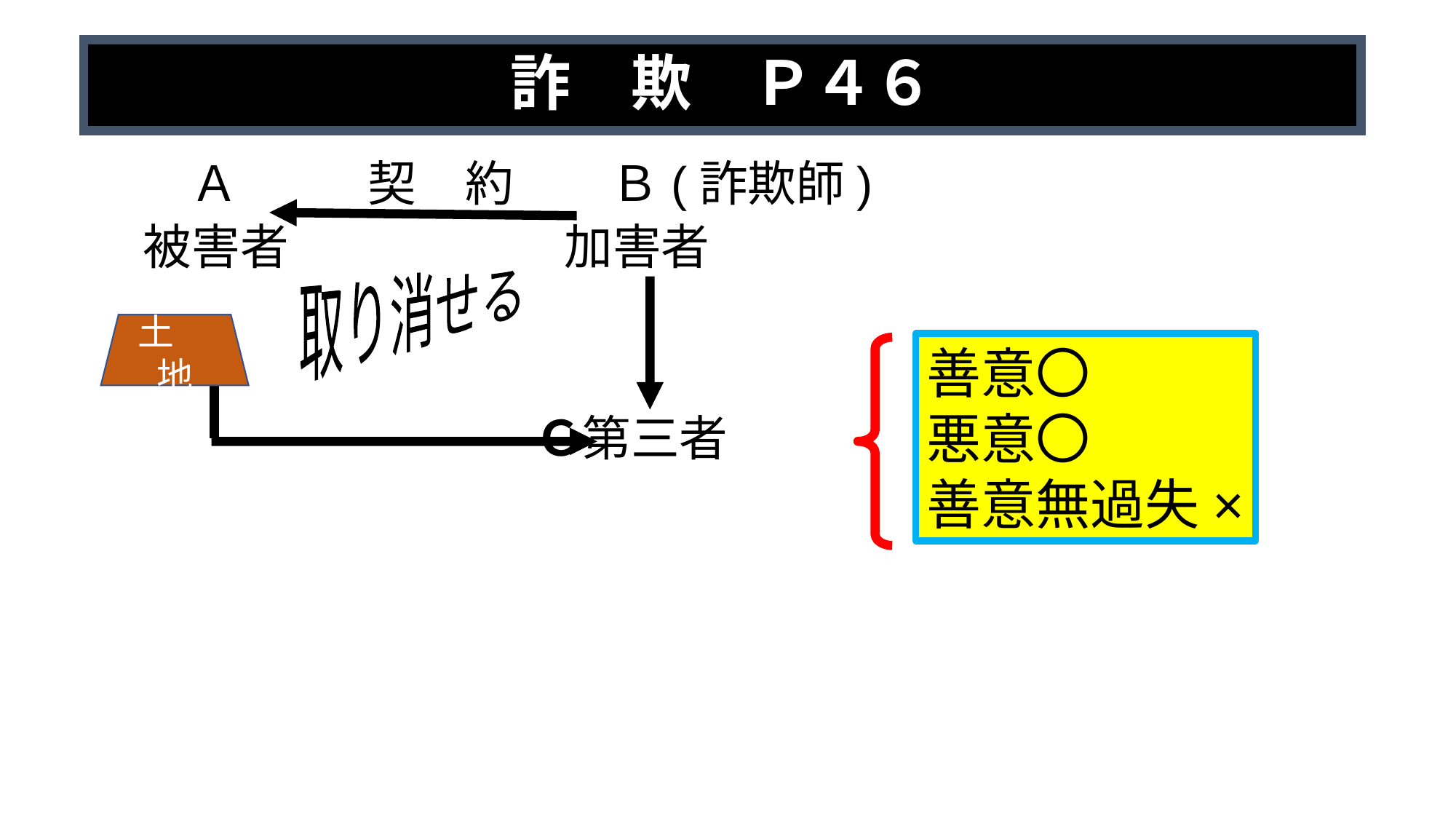

# 詐　欺　Ｐ４６
　　　Ａ　　   契　約　　Ｂ(詐欺師)
　被害者　　　　　   加害者

　　　　　                  Ｃ第三者

取り消せる

土　地
善意〇
悪意〇
善意無過失×